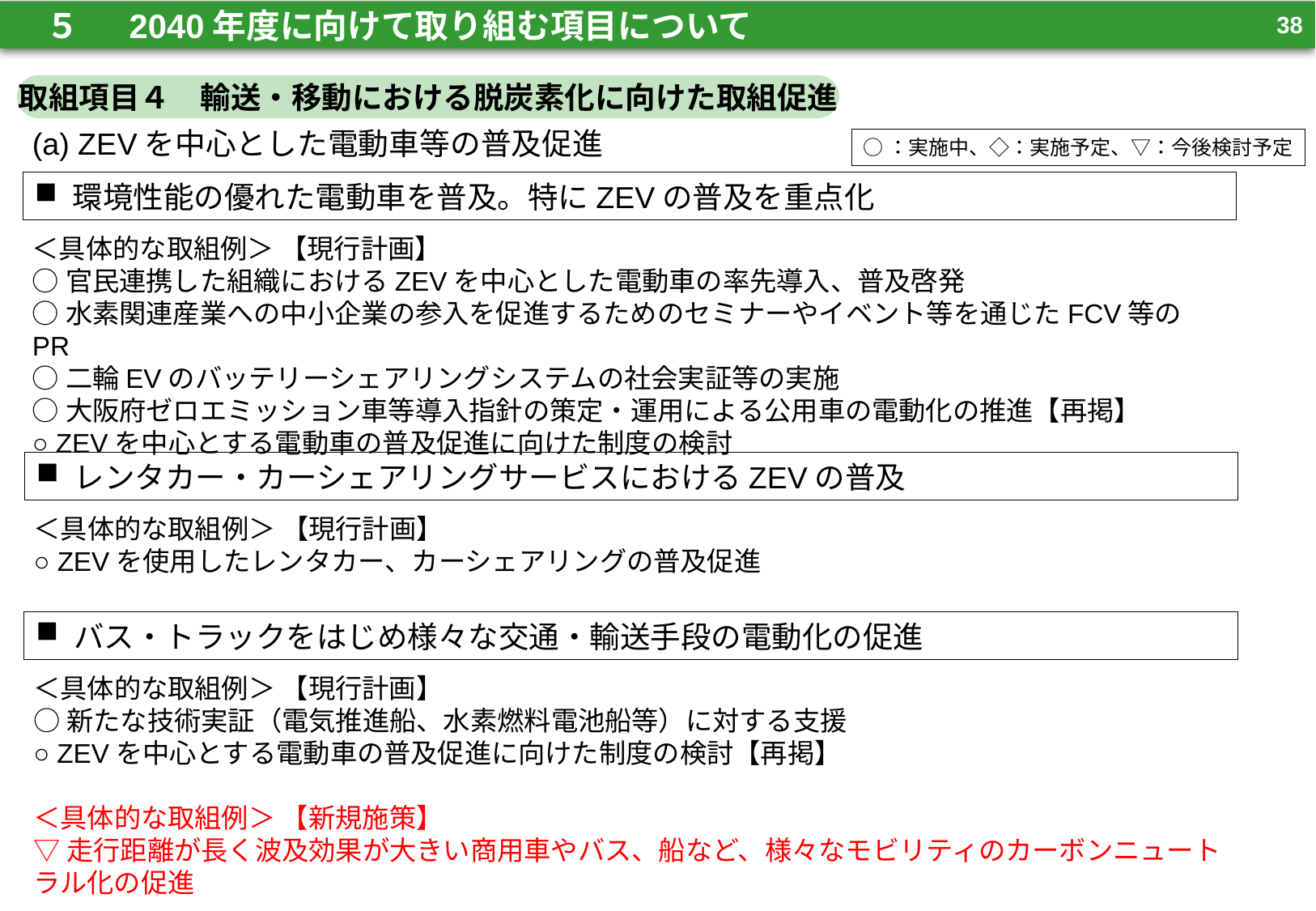

38
　５　 2040年度に向けて取り組む項目について
38
取組項目４　輸送・移動における脱炭素化に向けた取組促進
(a) ZEVを中心とした電動車等の普及促進
○：実施中、◇：実施予定、▽：今後検討予定
環境性能の優れた電動車を普及。特にZEVの普及を重点化
＜具体的な取組例＞ 【現行計画】
○官民連携した組織におけるZEVを中心とした電動車の率先導入、普及啓発
○水素関連産業への中小企業の参入を促進するためのセミナーやイベント等を通じたFCV等のPR
○二輪EVのバッテリーシェアリングシステムの社会実証等の実施
○大阪府ゼロエミッション車等導入指針の策定・運用による公用車の電動化の推進【再掲】
○ ZEVを中心とする電動車の普及促進に向けた制度の検討
レンタカー・カーシェアリングサービスにおけるZEVの普及
＜具体的な取組例＞ 【現行計画】
○ ZEVを使用したレンタカー、カーシェアリングの普及促進
バス・トラックをはじめ様々な交通・輸送手段の電動化の促進
＜具体的な取組例＞ 【現行計画】
○新たな技術実証（電気推進船、水素燃料電池船等）に対する支援
○ ZEVを中心とする電動車の普及促進に向けた制度の検討【再掲】

＜具体的な取組例＞ 【新規施策】
▽走行距離が長く波及効果が大きい商用車やバス、船など、様々なモビリティのカーボンニュートラル化の促進